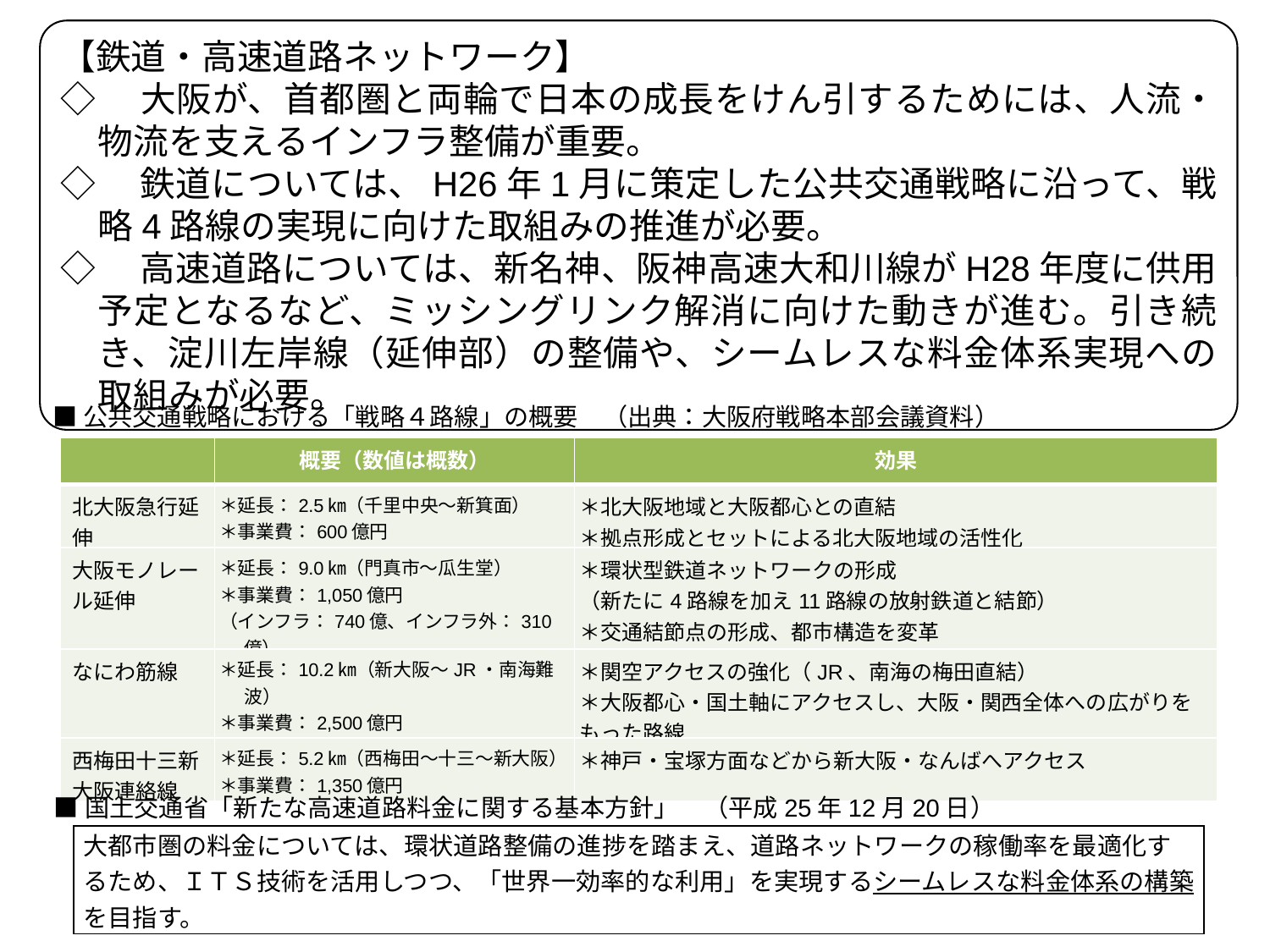

【鉄道・高速道路ネットワーク】
◇　大阪が、首都圏と両輪で日本の成長をけん引するためには、人流・物流を支えるインフラ整備が重要。
◇　鉄道については、H26年1月に策定した公共交通戦略に沿って、戦略4路線の実現に向けた取組みの推進が必要。
◇　高速道路については、新名神、阪神高速大和川線がH28年度に供用予定となるなど、ミッシングリンク解消に向けた動きが進む。引き続き、淀川左岸線（延伸部）の整備や、シームレスな料金体系実現への取組みが必要。
■公共交通戦略における「戦略４路線」の概要　（出典：大阪府戦略本部会議資料）
|  | 概要（数値は概数） | 効果 |
| --- | --- | --- |
| 北大阪急行延伸 | ＊延長：2.5㎞（千里中央～新箕面） ＊事業費：600億円 | ＊北大阪地域と大阪都心との直結 ＊拠点形成とセットによる北大阪地域の活性化 |
| 大阪モノレール延伸 | ＊延長：9.0㎞（門真市～瓜生堂） ＊事業費：1,050億円 （インフラ：740億、インフラ外：310億） | ＊環状型鉄道ネットワークの形成 （新たに4路線を加え11路線の放射鉄道と結節） ＊交通結節点の形成、都市構造を変革 |
| なにわ筋線 | ＊延長：10.2㎞（新大阪～JR・南海難波） ＊事業費：2,500億円 | ＊関空アクセスの強化（JR、南海の梅田直結） ＊大阪都心・国土軸にアクセスし、大阪・関西全体への広がりをもった路線 |
| 西梅田十三新大阪連絡線 | ＊延長：5.2㎞（西梅田～十三～新大阪） ＊事業費：1,350億円 | ＊神戸・宝塚方面などから新大阪・なんばへアクセス |
■国土交通省「新たな高速道路料金に関する基本方針」　（平成25年12月20日）
| 大都市圏の料金については、環状道路整備の進捗を踏まえ、道路ネットワークの稼働率を最適化するため、ＩＴＳ技術を活用しつつ、「世界一効率的な利用」を実現するシームレスな料金体系の構築を目指す。 |
| --- |